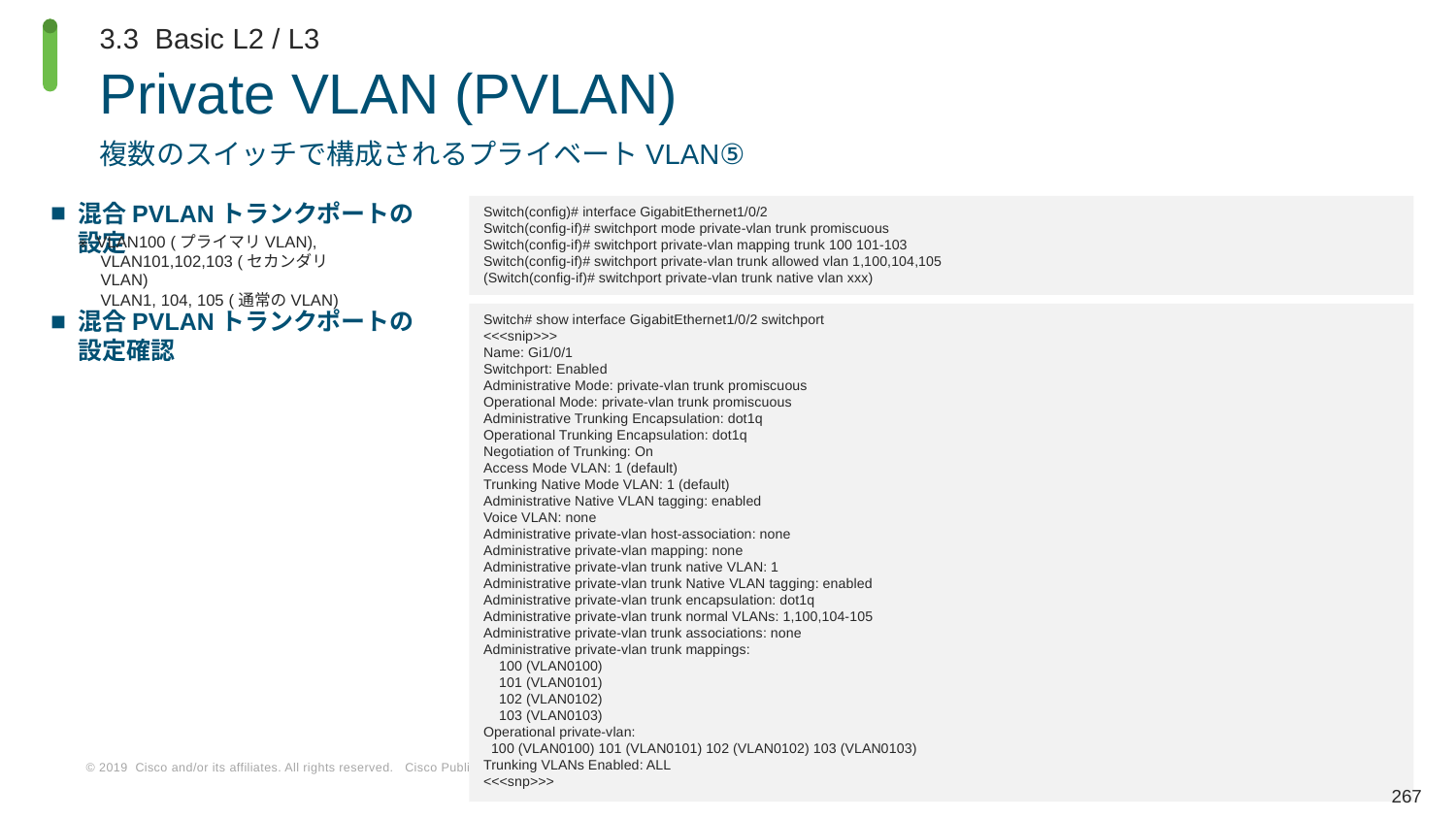

3.3  Basic L2 / L3
# Private VLAN (PVLAN)
複数のスイッチで構成されるプライベートVLAN⑤
混合PVLANトランクポートの設定
Switch(config)# interface GigabitEthernet1/0/2
Switch(config-if)# switchport mode private-vlan trunk promiscuous
Switch(config-if)# switchport private-vlan mapping trunk 100 101-103
Switch(config-if)# switchport private-vlan trunk allowed vlan 1,100,104,105
(Switch(config-if)# switchport private-vlan trunk native vlan xxx)
※ VLAN100 (プライマリVLAN),
VLAN101,102,103 (セカンダリVLAN)
VLAN1, 104, 105 (通常のVLAN)
混合PVLANトランクポートの
設定確認
Switch# show interface GigabitEthernet1/0/2 switchport
<<<snip>>>
Name: Gi1/0/1
Switchport: Enabled
Administrative Mode: private-vlan trunk promiscuous
Operational Mode: private-vlan trunk promiscuous
Administrative Trunking Encapsulation: dot1q
Operational Trunking Encapsulation: dot1q
Negotiation of Trunking: On
Access Mode VLAN: 1 (default)
Trunking Native Mode VLAN: 1 (default)
Administrative Native VLAN tagging: enabled
Voice VLAN: none
Administrative private-vlan host-association: none
Administrative private-vlan mapping: none
Administrative private-vlan trunk native VLAN: 1
Administrative private-vlan trunk Native VLAN tagging: enabled
Administrative private-vlan trunk encapsulation: dot1q
Administrative private-vlan trunk normal VLANs: 1,100,104-105
Administrative private-vlan trunk associations: none
Administrative private-vlan trunk mappings:
    100 (VLAN0100)
    101 (VLAN0101)
    102 (VLAN0102)
    103 (VLAN0103)
Operational private-vlan:
  100 (VLAN0100) 101 (VLAN0101) 102 (VLAN0102) 103 (VLAN0103)
Trunking VLANs Enabled: ALL
<<<snp>>>

267